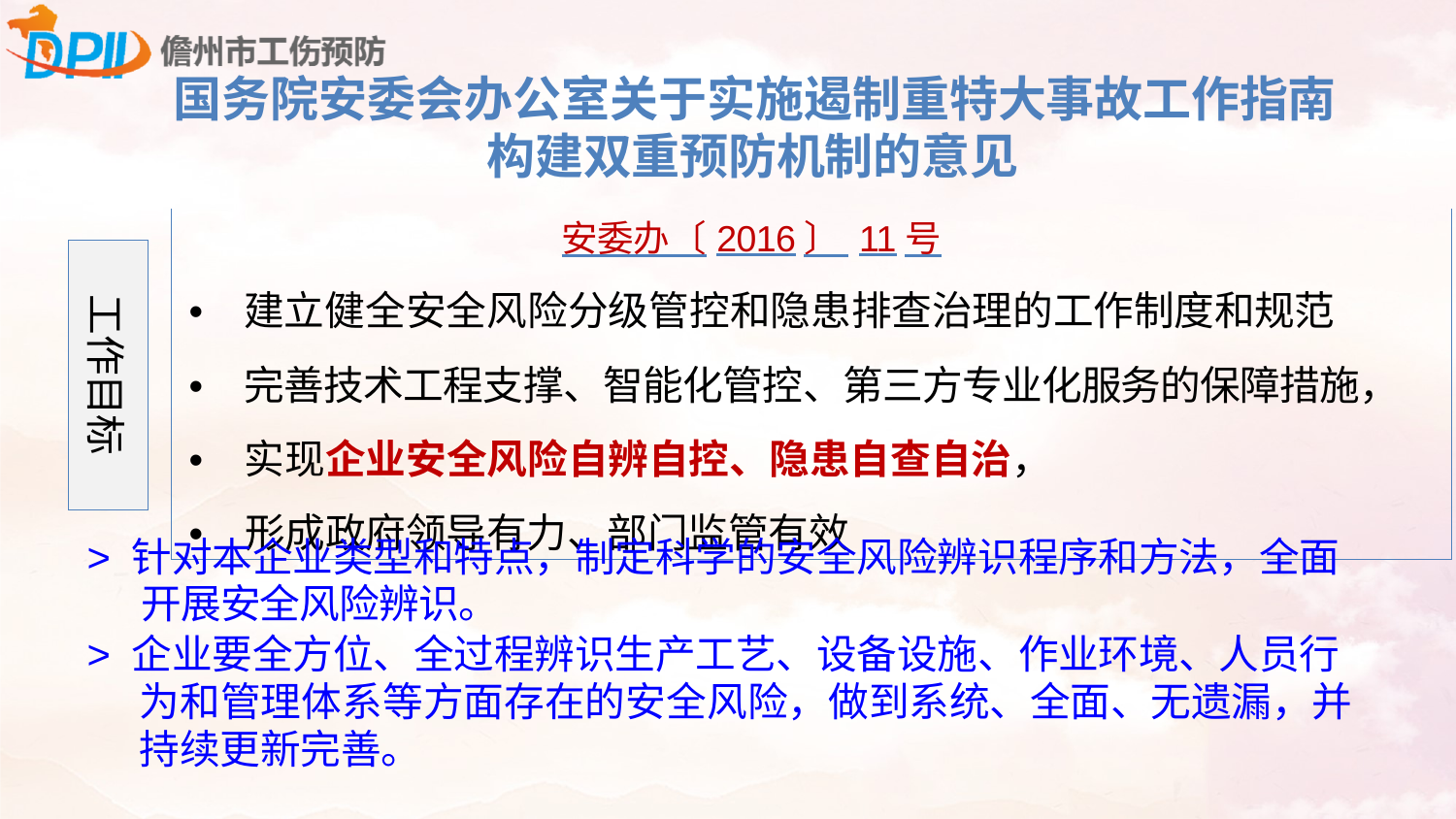

国务院安委会办公室关于实施遏制重特大事故工作指南 构建双重预防机制的意见
| 安委办〔2016〕 11号 • 建立健全安全风险分级管控和隐患排查治理的工作制度和规范 • 完善技术工程支撑、智能化管控、第三方专业化服务的保障措施， • 实现企业安全风险自辨自控、隐患自查自治， • 形成政府领导有力、部门监管有效 |
| --- |
|  |
| --- |

工作目标

> 针对本企业类型和特点，制定科学的安全风险辨识程序和方法，全面 开展安全风险辨识。
> 企业要全方位、全过程辨识生产工艺、设备设施、作业环境、人员行 为和管理体系等方面存在的安全风险，做到系统、全面、无遗漏，并 持续更新完善。